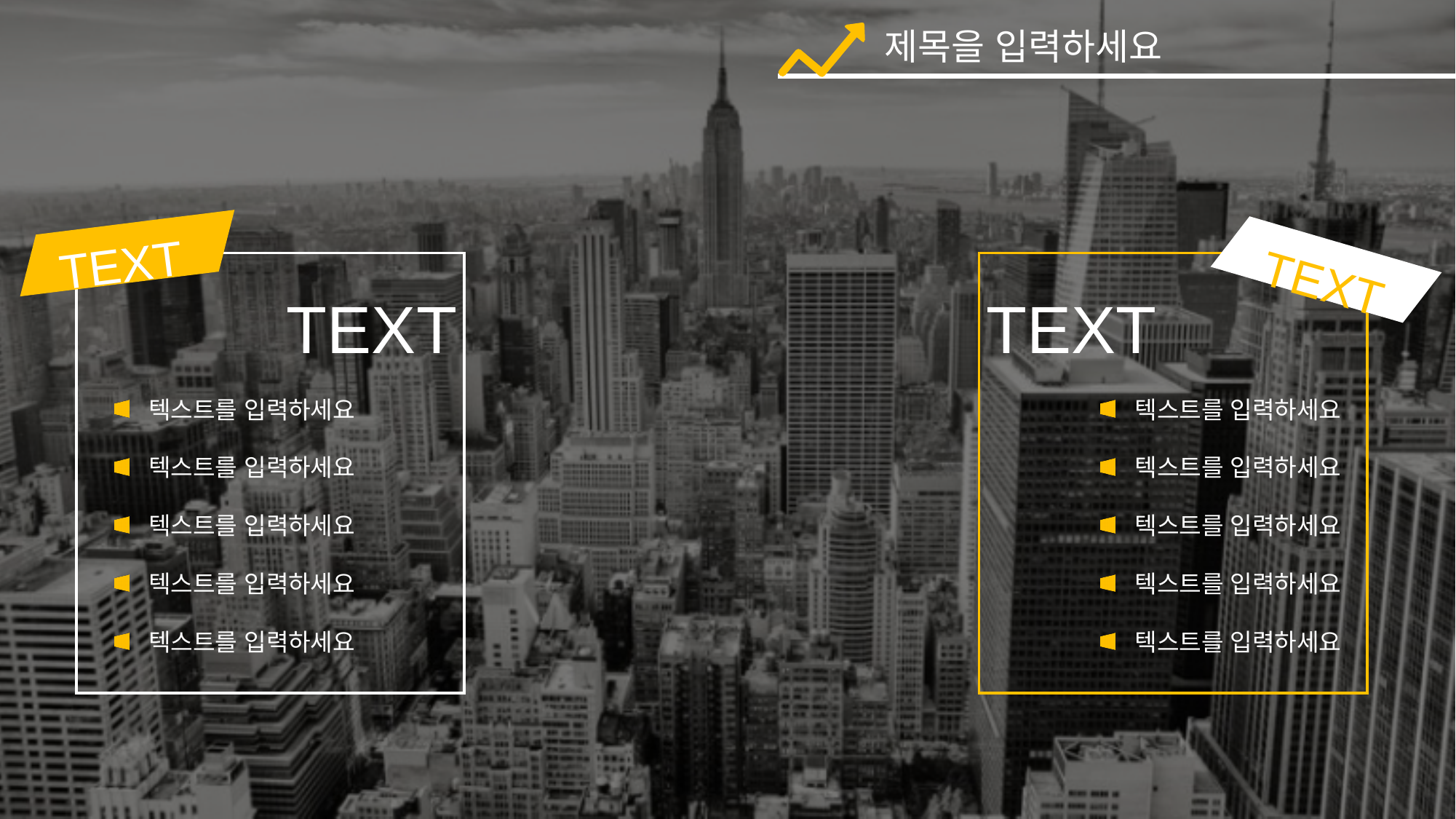

제목을 입력하세요

TEXT

TEXT
텍스트를 입력하세요
텍스트를 입력하세요
텍스트를 입력하세요
텍스트를 입력하세요
텍스트를 입력하세요
TEXT

TEXT
텍스트를 입력하세요
텍스트를 입력하세요
텍스트를 입력하세요
텍스트를 입력하세요
텍스트를 입력하세요